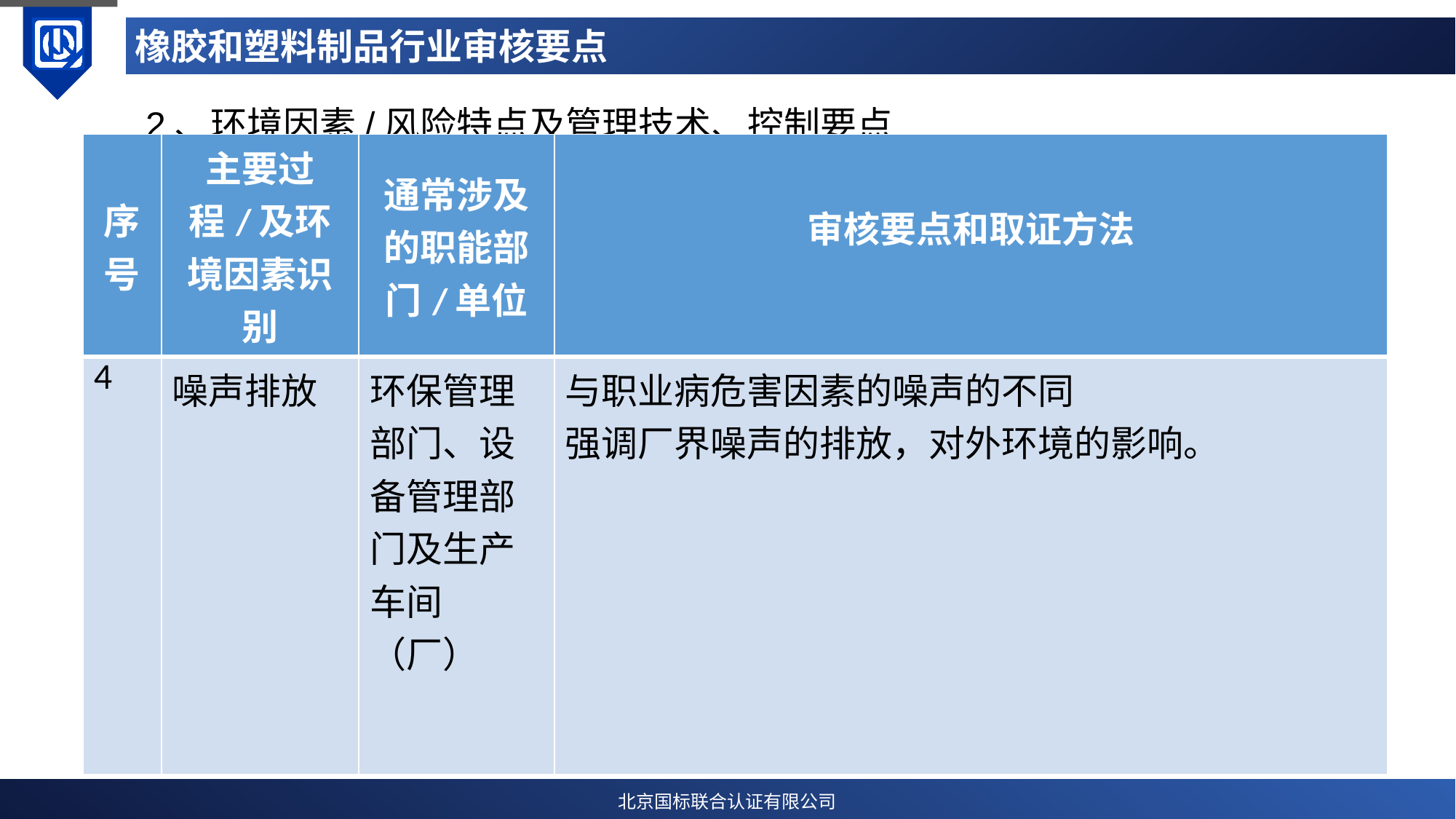

# 橡胶和塑料制品行业审核要点
2、环境因素/风险特点及管理技术、控制要点

| 序号 | 主要过程/及环境因素识别 | 通常涉及的职能部门/单位 | 审核要点和取证方法 |
| --- | --- | --- | --- |
| 4 | 噪声排放 | 环保管理部门、设备管理部门及生产车间（厂） | 与职业病危害因素的噪声的不同 强调厂界噪声的排放，对外环境的影响。 |